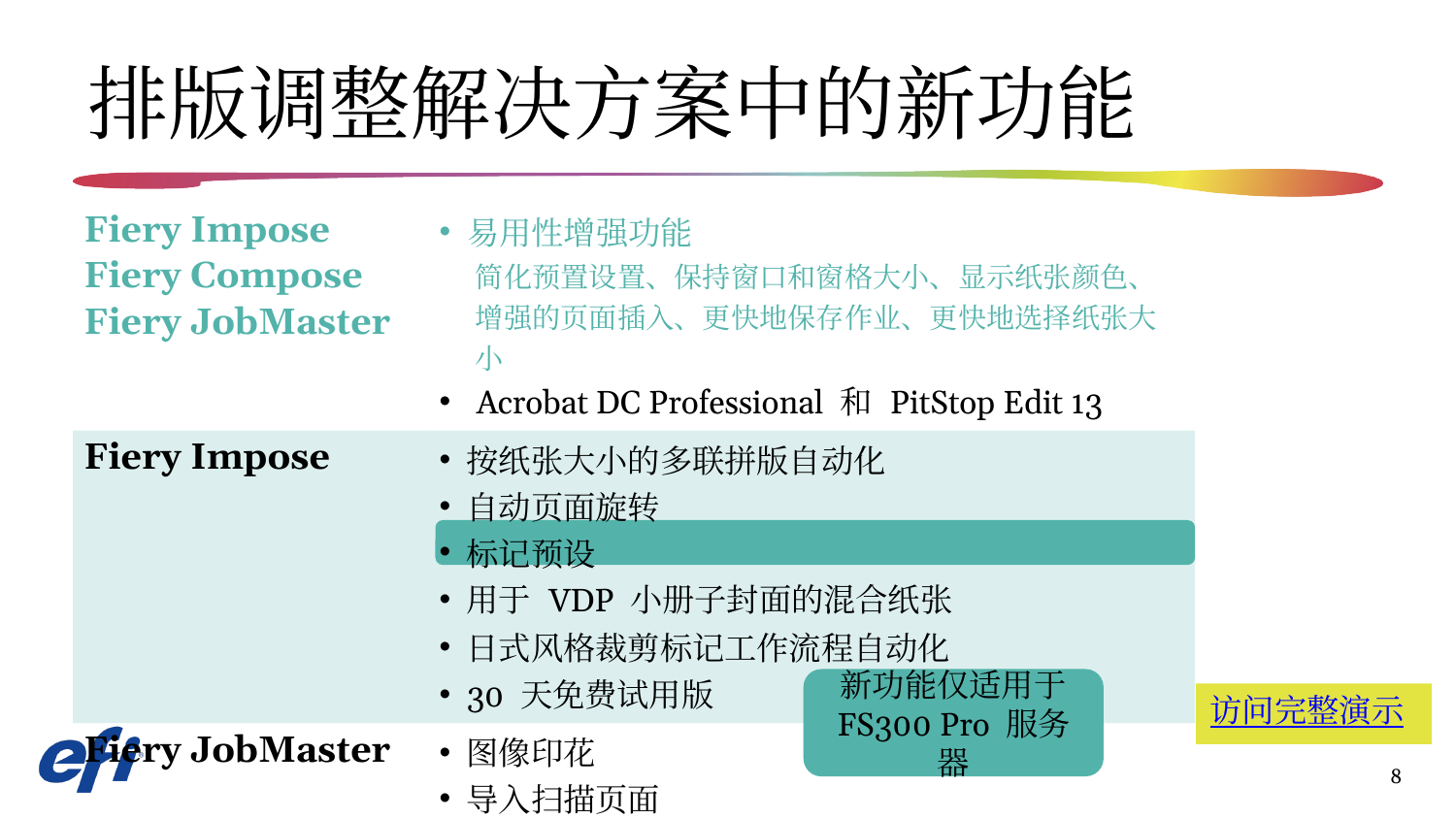

# 排版调整解决方案中的新功能
| Fiery Impose Fiery Compose Fiery JobMaster | 易用性增强功能 简化预置设置、保持窗口和窗格大小、显示纸张颜色、 增强的页面插入、更快地保存作业、更快地选择纸张大小 Acrobat DC Professional 和 PitStop Edit 13 |
| --- | --- |
| Fiery Impose | 按纸张大小的多联拼版自动化 自动页面旋转 标记预设 用于 VDP 小册子封面的混合纸张 日式风格裁剪标记工作流程自动化 30 天免费试用版 |
| Fiery JobMaster | 图像印花 导入扫描页面 页面偏移 30 天免费试用版 |

新功能仅适用于 FS300 Pro 服务器
访问完整演示
8